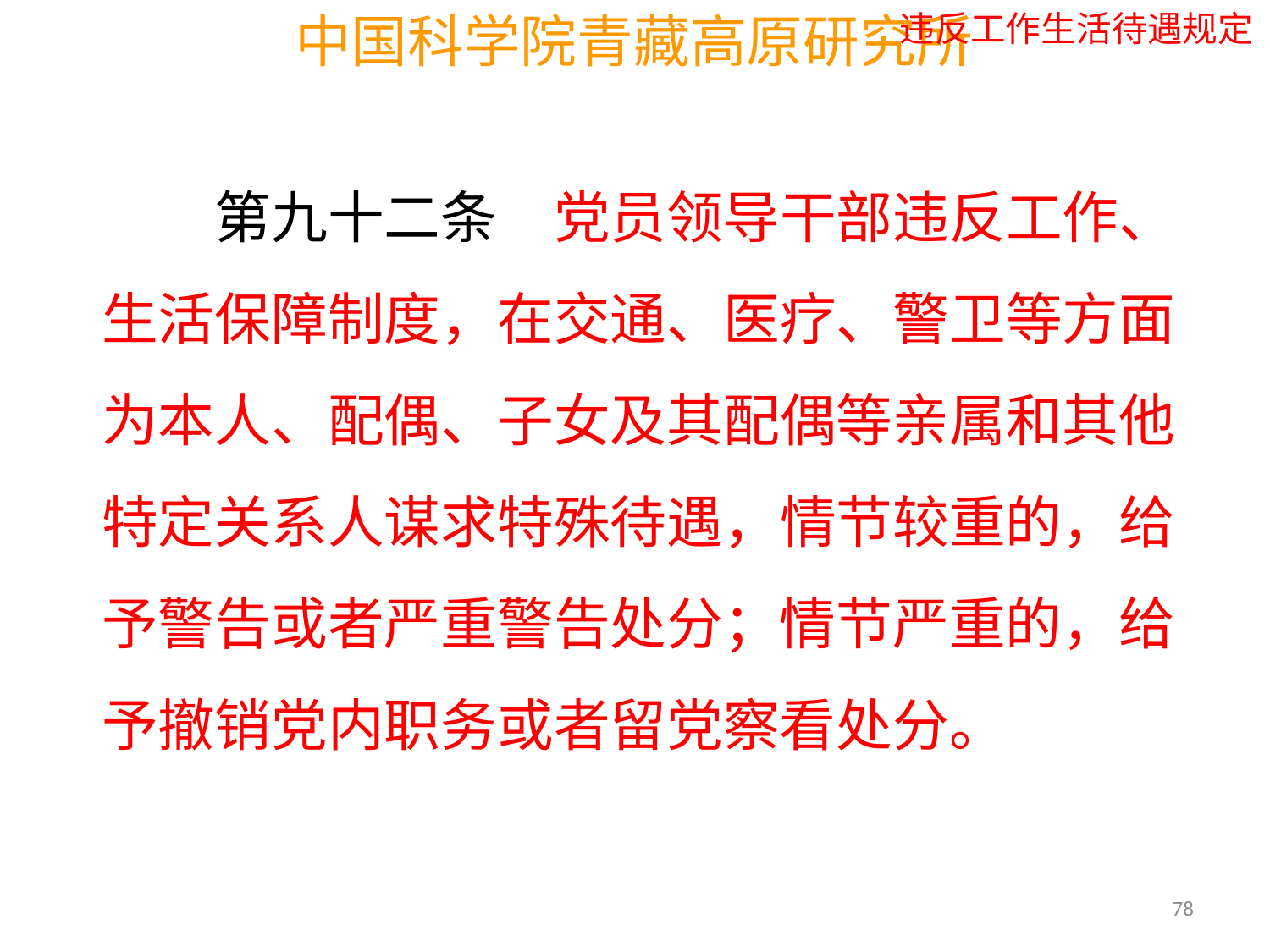

违反工作生活待遇规定
　　第九十二条　党员领导干部违反工作、生活保障制度，在交通、医疗、警卫等方面为本人、配偶、子女及其配偶等亲属和其他特定关系人谋求特殊待遇，情节较重的，给予警告或者严重警告处分；情节严重的，给予撤销党内职务或者留党察看处分。
78